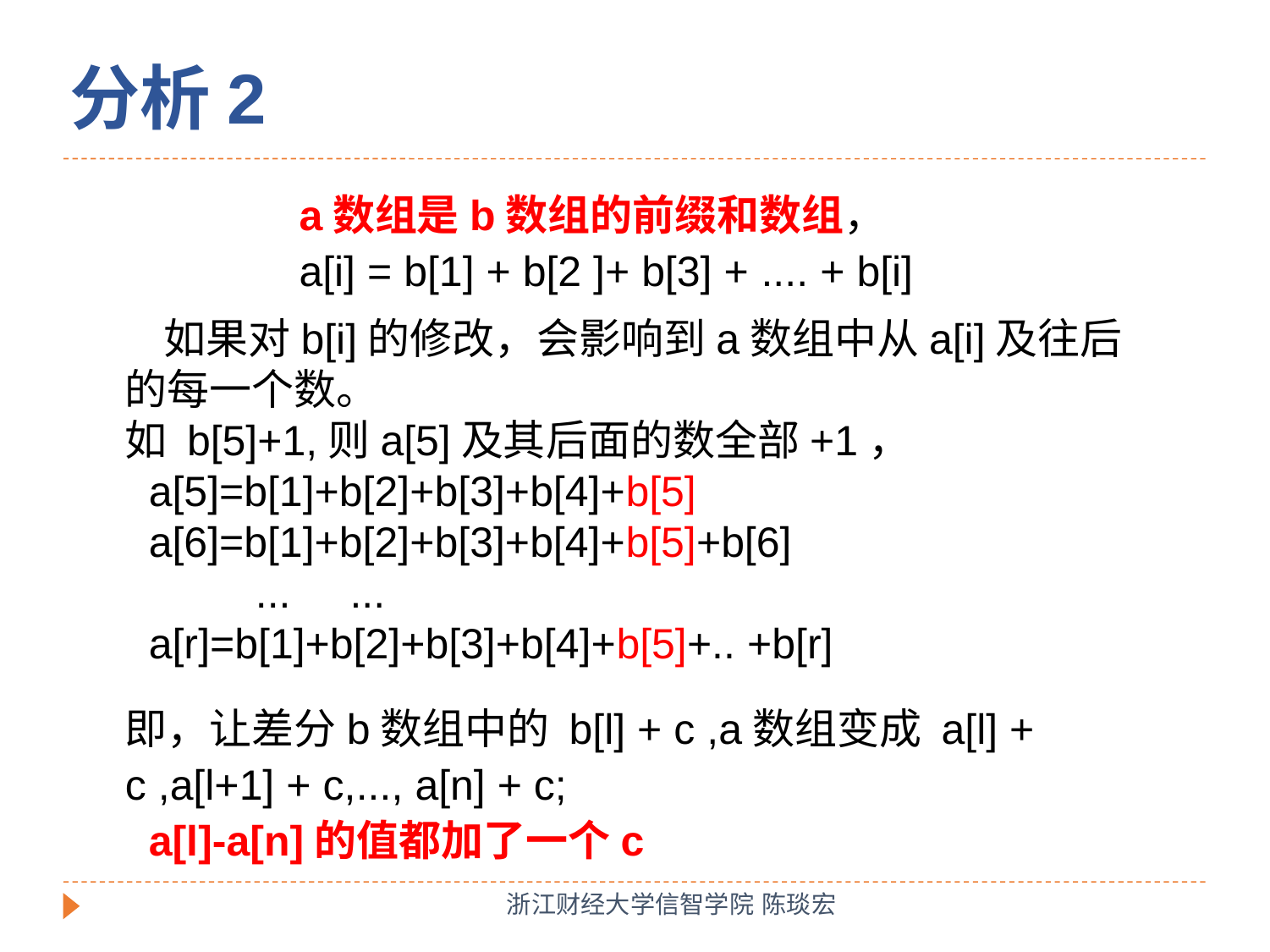

分析2
a数组是b数组的前缀和数组，
a[i] = b[1] + b[2 ]+ b[3] + .... + b[i]
   如果对b[i]的修改，会影响到a数组中从a[i]及往后的每一个数。
如 b[5]+1,则a[5]及其后面的数全部+1，
  a[5]=b[1]+b[2]+b[3]+b[4]+b[5]
  a[6]=b[1]+b[2]+b[3]+b[4]+b[5]+b[6]
           ...     ...
  a[r]=b[1]+b[2]+b[3]+b[4]+b[5]+.. +b[r]

即，让差分b数组中的 b[l] + c ,a数组变成 a[l] + c ,a[l+1] + c,..., a[n] + c;
  a[l]-a[n]的值都加了一个c
浙江财经大学信智学院 陈琰宏
75